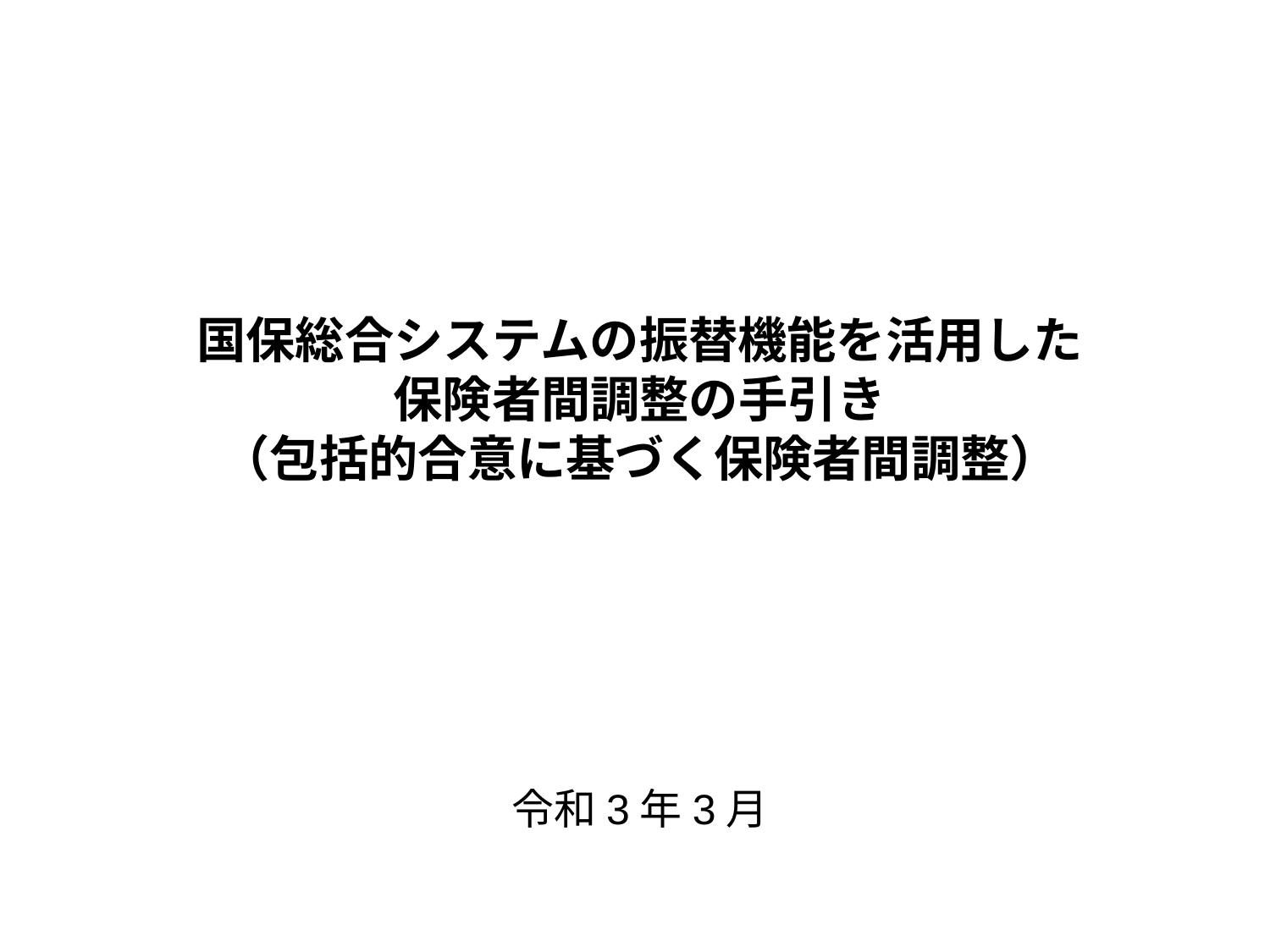

# 国保総合システムの振替機能を活用した 保険者間調整の手引き （包括的合意に基づく保険者間調整）
令和3年3月